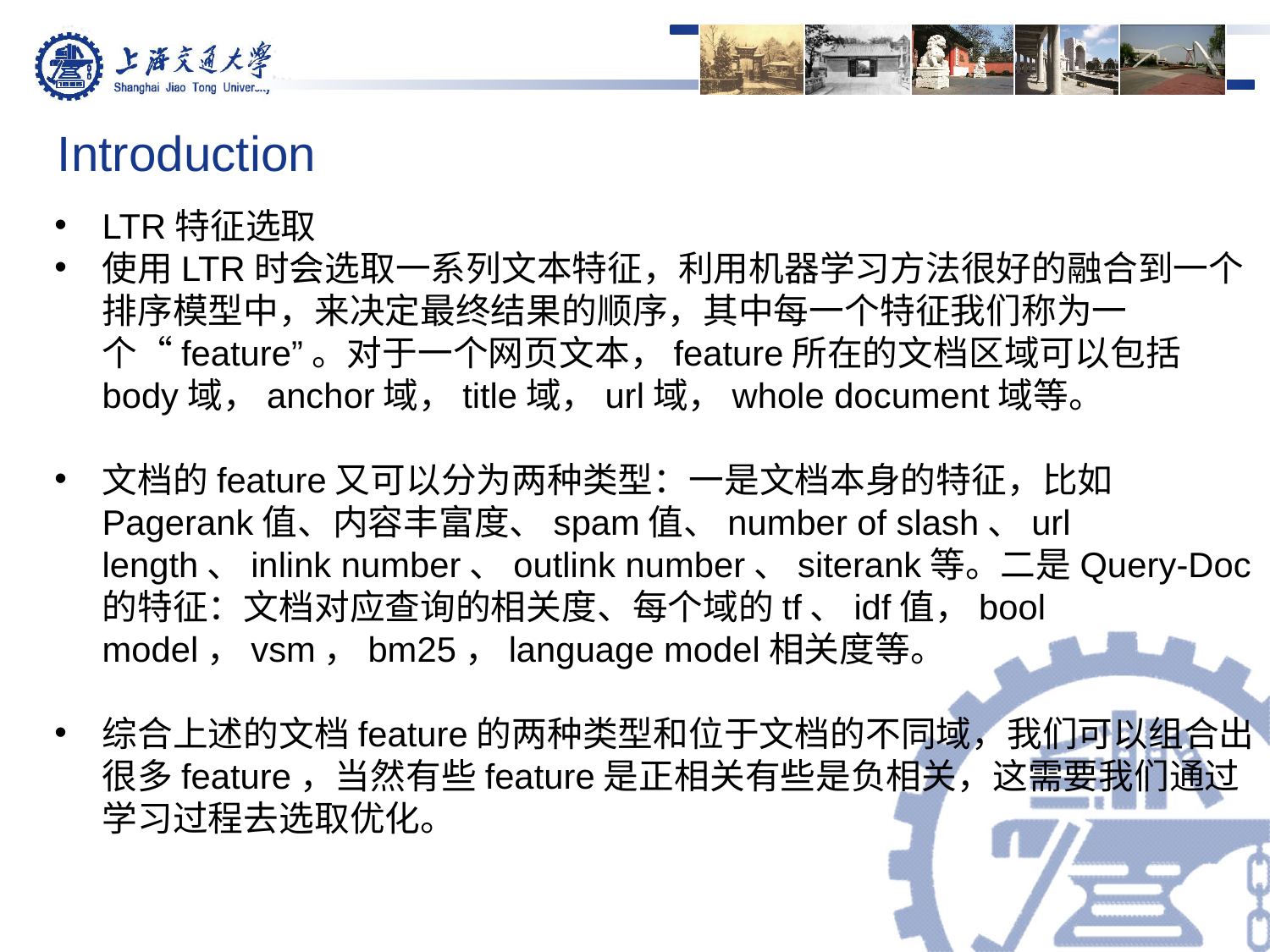

Introduction
LTR特征选取
使用LTR时会选取一系列文本特征，利用机器学习方法很好的融合到一个排序模型中，来决定最终结果的顺序，其中每一个特征我们称为一个“feature”。对于一个网页文本，feature所在的文档区域可以包括body域，anchor域，title域，url域，whole document域等。

文档的feature又可以分为两种类型：一是文档本身的特征，比如Pagerank值、内容丰富度、spam值、number of slash、url length、inlink number、outlink number、siterank等。二是Query-Doc的特征：文档对应查询的相关度、每个域的tf、idf值，bool model，vsm，bm25，language model相关度等。

综合上述的文档feature的两种类型和位于文档的不同域，我们可以组合出很多feature，当然有些feature是正相关有些是负相关，这需要我们通过学习过程去选取优化。